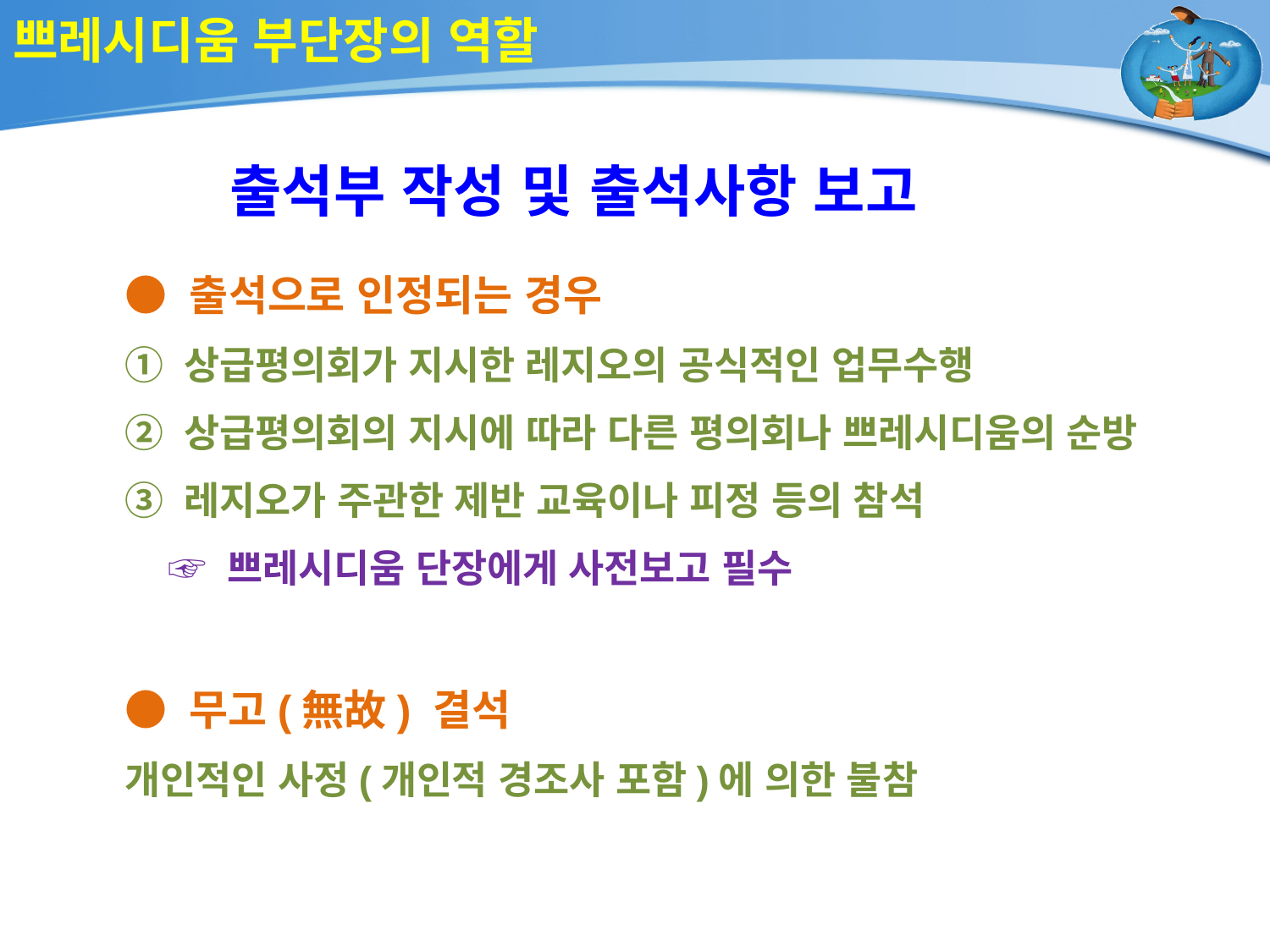

# 쁘레시디움 부단장의 역할
출석부 작성 및 출석사항 보고
● 출석으로 인정되는 경우
① 상급평의회가 지시한 레지오의 공식적인 업무수행
② 상급평의회의 지시에 따라 다른 평의회나 쁘레시디움의 순방
③ 레지오가 주관한 제반 교육이나 피정 등의 참석
    ☞ 쁘레시디움 단장에게 사전보고 필수

● 무고(無故) 결석
개인적인 사정(개인적 경조사 포함)에 의한 불참